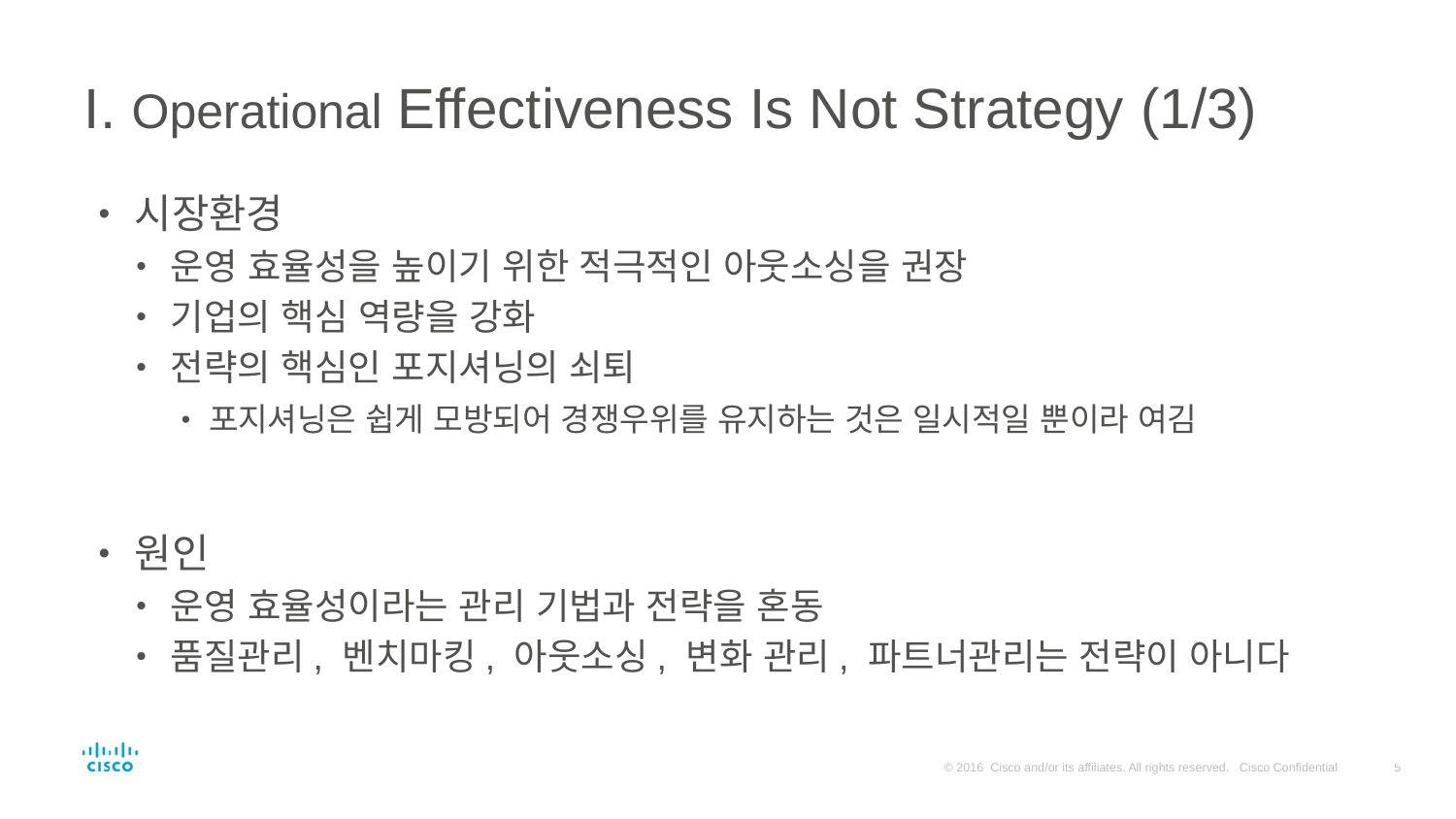

# I. Operational Effectiveness Is Not Strategy (1/3)
시장환경
운영 효율성을 높이기 위한 적극적인 아웃소싱을 권장
기업의 핵심 역량을 강화
전략의 핵심인 포지셔닝의 쇠퇴
포지셔닝은 쉽게 모방되어 경쟁우위를 유지하는 것은 일시적일 뿐이라 여김

원인
운영 효율성이라는 관리 기법과 전략을 혼동
품질관리, 벤치마킹, 아웃소싱, 변화 관리, 파트너관리는 전략이 아니다